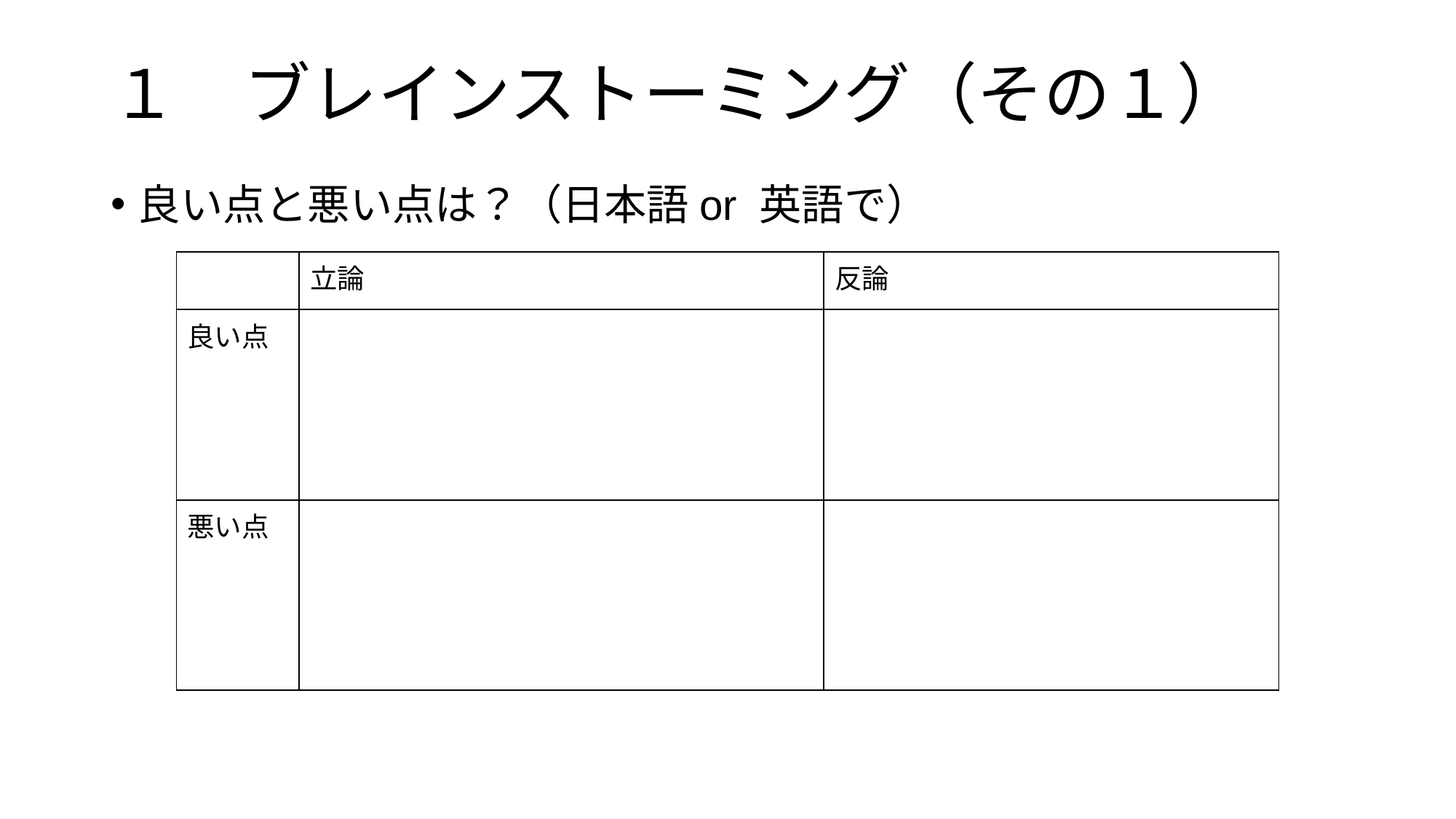

# １　ブレインストーミング（その１）
良い点と悪い点は？（日本語or 英語で）
|  | 立論 | 反論 |
| --- | --- | --- |
| 良い点 |  |  |
| 悪い点 |  |  |